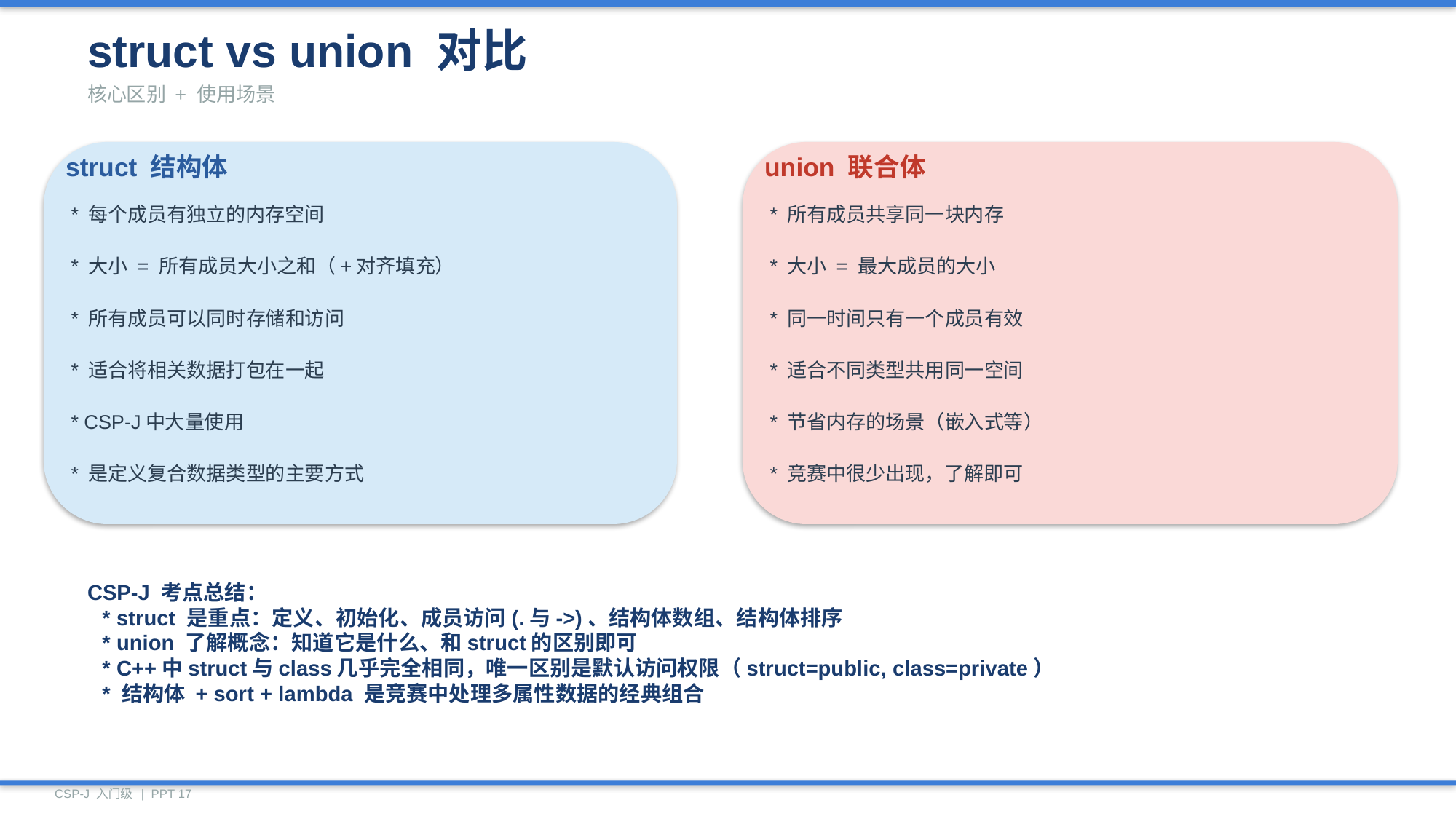

struct vs union 对比
核心区别 + 使用场景

struct 结构体
union 联合体
* 每个成员有独立的内存空间
* 所有成员共享同一块内存
* 大小 = 所有成员大小之和（+对齐填充）
* 大小 = 最大成员的大小
* 所有成员可以同时存储和访问
* 同一时间只有一个成员有效
* 适合将相关数据打包在一起
* 适合不同类型共用同一空间
* CSP-J中大量使用
* 节省内存的场景（嵌入式等）
* 是定义复合数据类型的主要方式
* 竞赛中很少出现，了解即可
CSP-J 考点总结：
  * struct 是重点：定义、初始化、成员访问(.与->)、结构体数组、结构体排序
  * union 了解概念：知道它是什么、和struct的区别即可
  * C++中struct与class几乎完全相同，唯一区别是默认访问权限（struct=public, class=private）
  * 结构体 + sort + lambda 是竞赛中处理多属性数据的经典组合

CSP-J 入门级  |  PPT 17